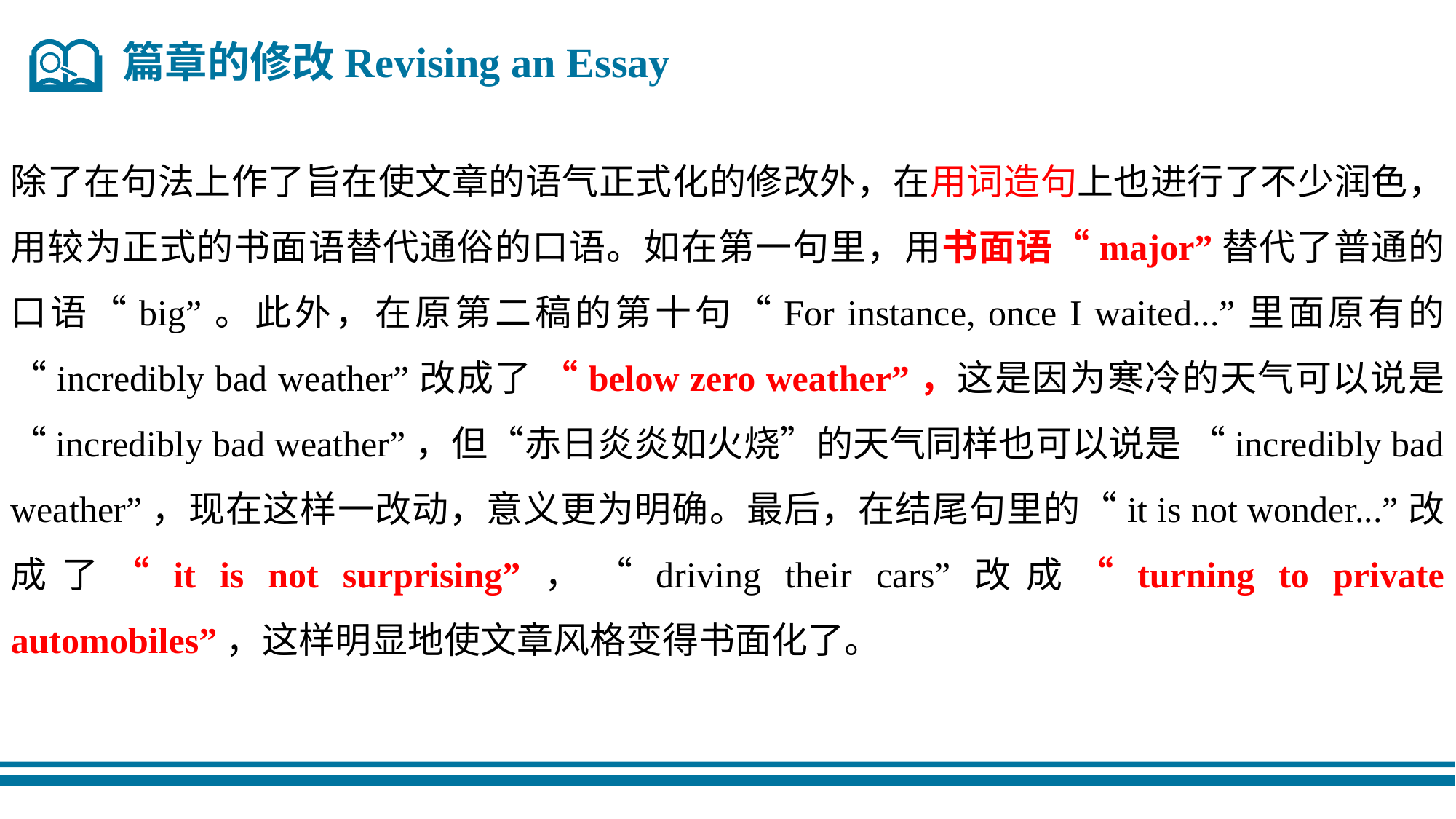

篇章的修改Revising an Essay
除了在句法上作了旨在使文章的语气正式化的修改外，在用词造句上也进行了不少润色，用较为正式的书面语替代通俗的口语。如在第一句里，用书面语“major”替代了普通的口语“big”。此外，在原第二稿的第十句“For instance, once I waited...”里面原有的 “incredibly bad weather”改成了 “below zero weather”，这是因为寒冷的天气可以说是“incredibly bad weather”，但“赤日炎炎如火烧”的天气同样也可以说是 “incredibly bad weather”，现在这样一改动，意义更为明确。最后，在结尾句里的“it is not wonder...”改成了“it is not surprising”，“driving their cars”改成“turning to private automobiles”，这样明显地使文章风格变得书面化了。